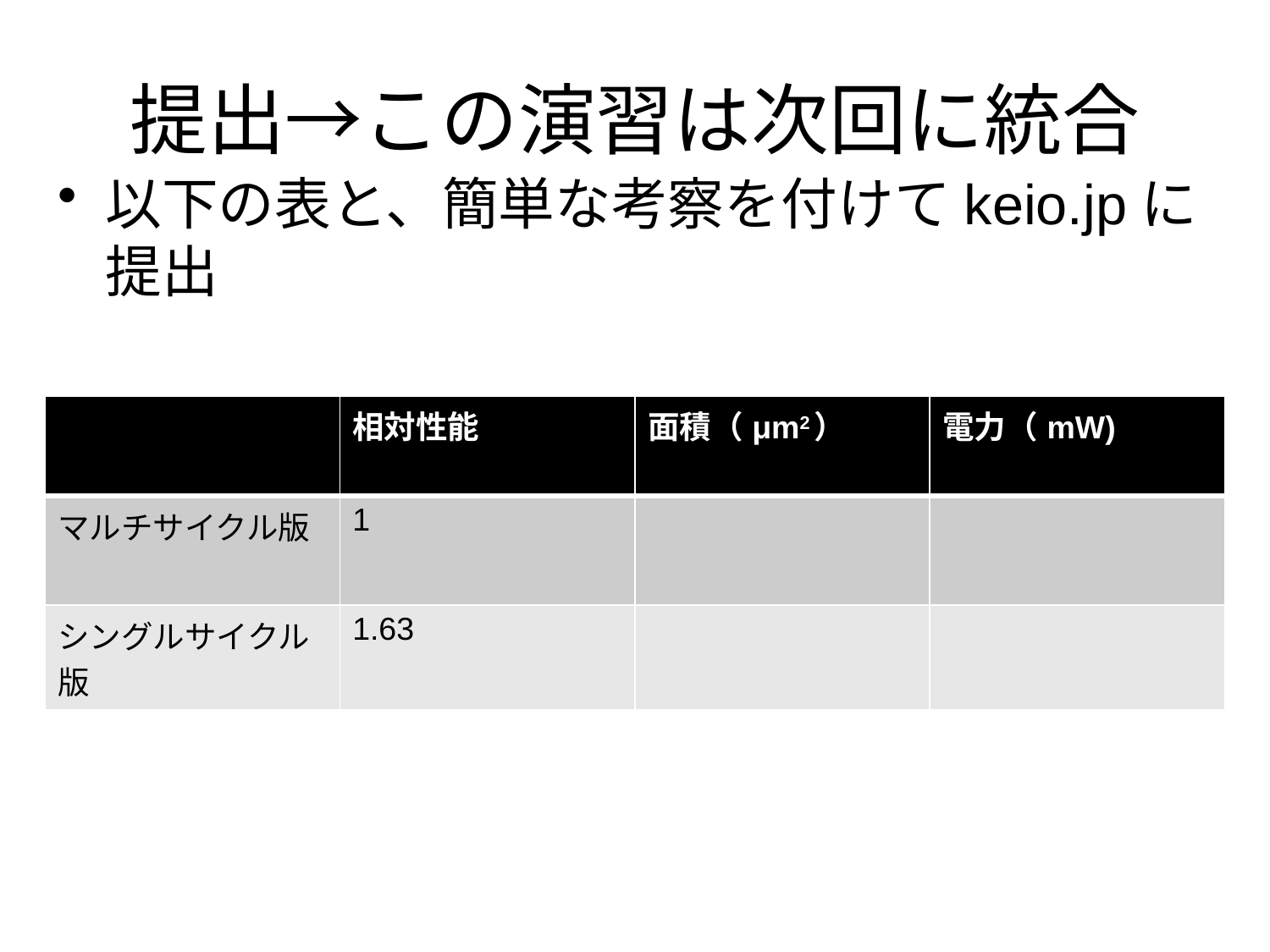

# 提出→この演習は次回に統合
以下の表と、簡単な考察を付けてkeio.jpに提出
|  | 相対性能 | 面積（μm2） | 電力（mW) |
| --- | --- | --- | --- |
| マルチサイクル版 | 1 |  |  |
| シングルサイクル版 | 1.63 |  |  |